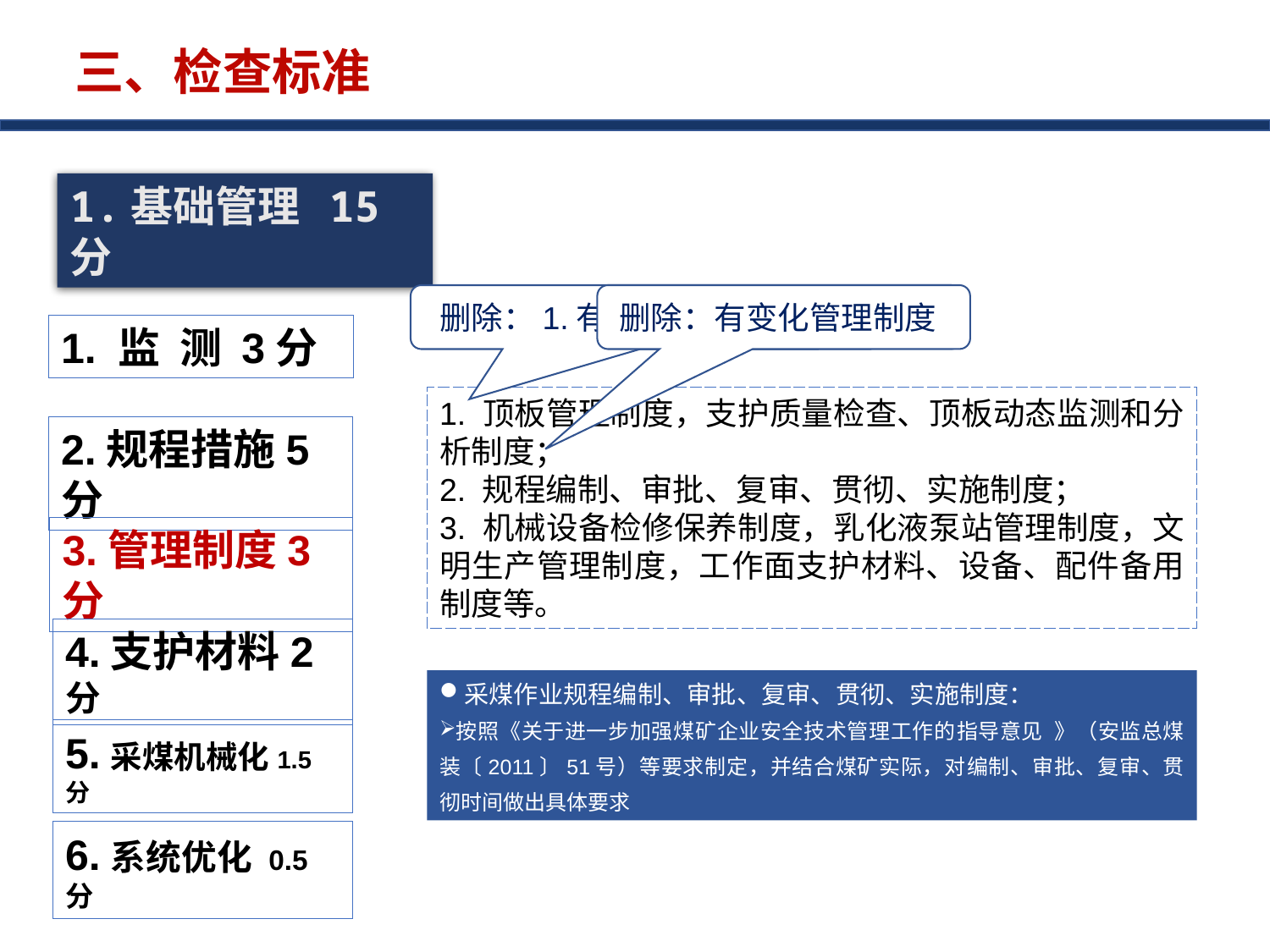

三、检查标准

1.基础管理  15分

删除：1.有岗位安全生产责任制度；

删除：有变化管理制度
1. 监  测 3分
1. 顶板管理制度，支护质量检查、顶板动态监测和分析制度；
2. 规程编制、审批、复审、贯彻、实施制度；
3. 机械设备检修保养制度，乳化液泵站管理制度，文明生产管理制度，工作面支护材料、设备、配件备用制度等。
2.规程措施5分
3.管理制度3分
4.支护材料2分
采煤作业规程编制、审批、复审、贯彻、实施制度：
按照《关于进一步加强煤矿企业安全技术管理工作的指导意见 》（安监总煤装〔2011〕51号）等要求制定，并结合煤矿实际，对编制、审批、复审、贯彻时间做出具体要求
5.采煤机械化1.5分
6.系统优化 0.5分